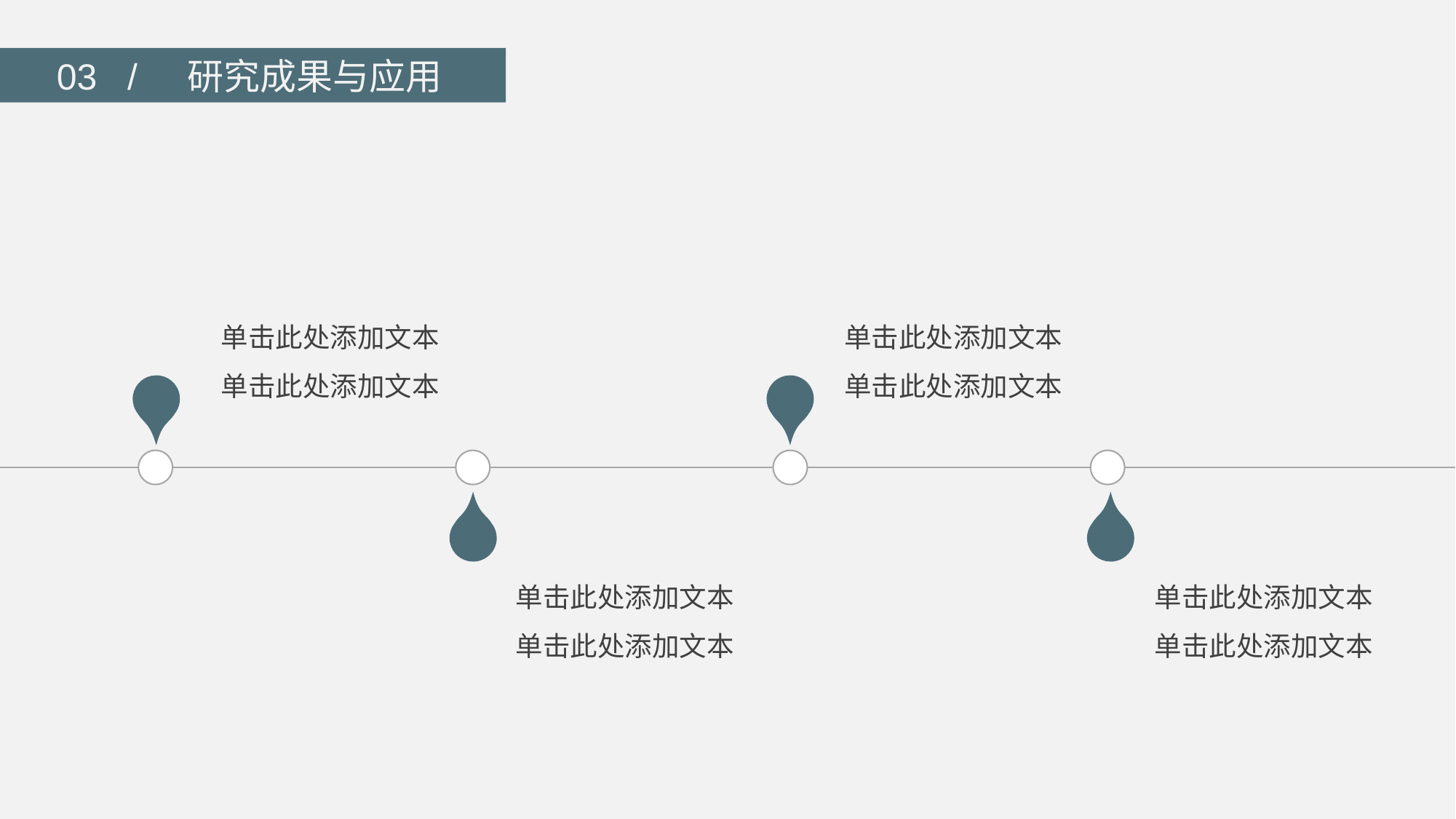

03   /    研究成果与应用
单击此处添加文本
单击此处添加文本
单击此处添加文本
单击此处添加文本

单击此处添加文本
单击此处添加文本
单击此处添加文本
单击此处添加文本